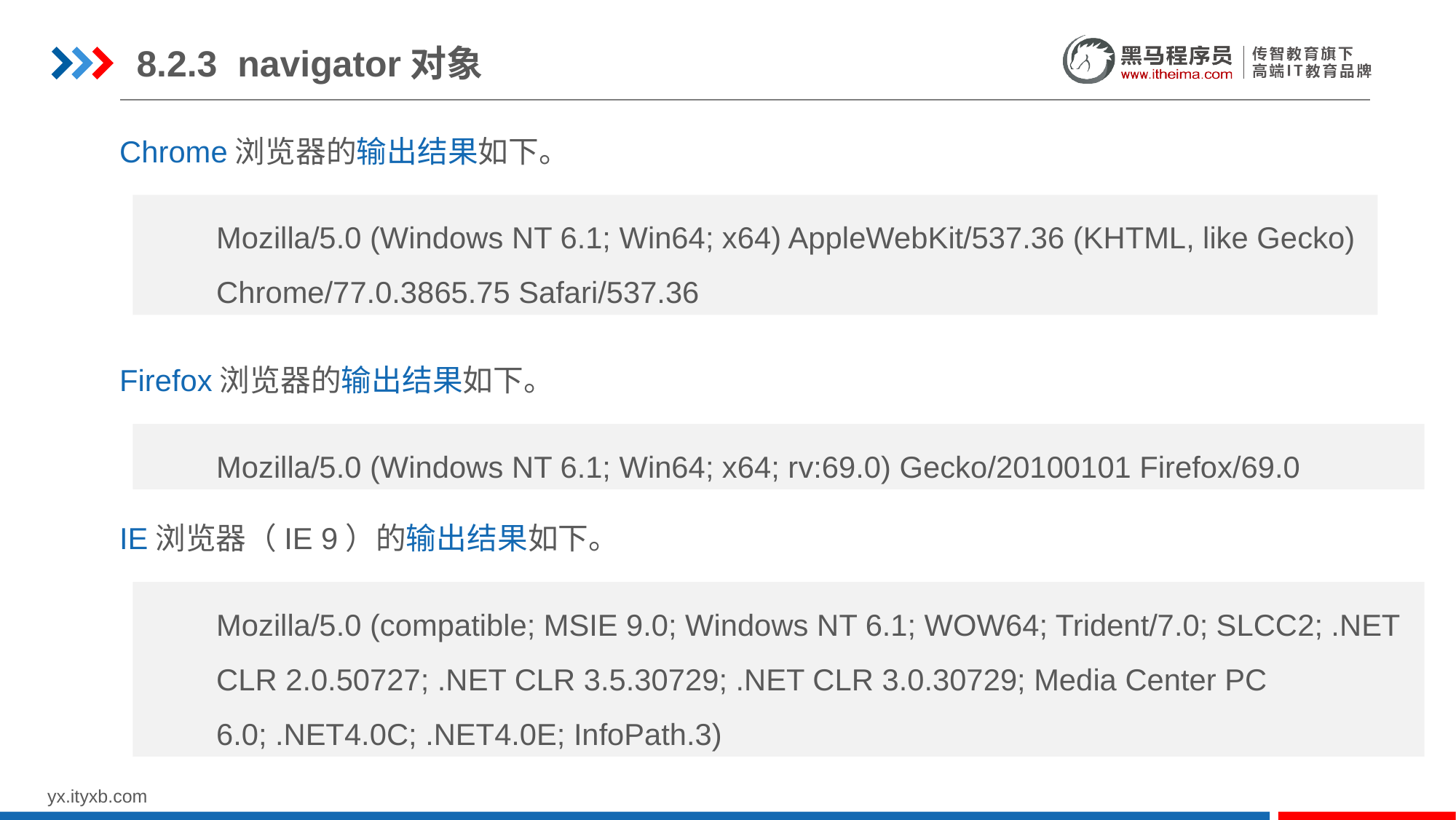

8.2.3  navigator对象
Chrome浏览器的输出结果如下。
Mozilla/5.0 (Windows NT 6.1; Win64; x64) AppleWebKit/537.36 (KHTML, like Gecko) Chrome/77.0.3865.75 Safari/537.36
Firefox浏览器的输出结果如下。
Mozilla/5.0 (Windows NT 6.1; Win64; x64; rv:69.0) Gecko/20100101 Firefox/69.0
IE浏览器（IE 9）的输出结果如下。
Mozilla/5.0 (compatible; MSIE 9.0; Windows NT 6.1; WOW64; Trident/7.0; SLCC2; .NET CLR 2.0.50727; .NET CLR 3.5.30729; .NET CLR 3.0.30729; Media Center PC 6.0; .NET4.0C; .NET4.0E; InfoPath.3)